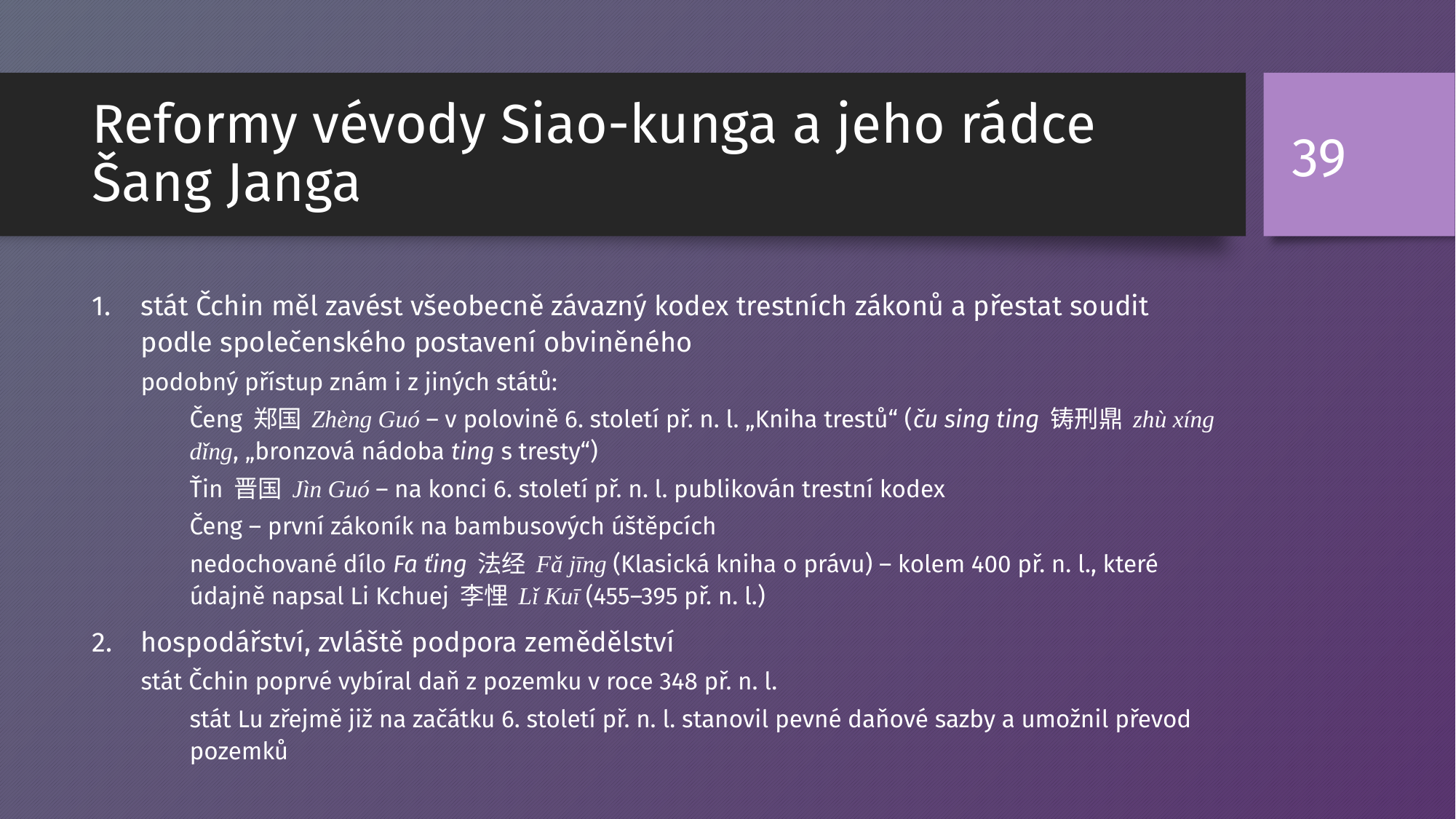

39
# Reformy vévody Siao-kunga a jeho rádce Šang Janga
stát Čchin měl zavést všeobecně závazný kodex trestních zákonů a přestat soudit podle společenského postavení obviněného
podobný přístup znám i z jiných států:
Čeng 郑国 Zhèng Guó – v polovině 6. století př. n. l. „Kniha trestů“ (ču sing ting 铸刑鼎 zhù xíng dǐng, „bronzová nádoba ting s tresty“)
Ťin 晋国 Jìn Guó – na konci 6. století př. n. l. publikován trestní kodex
Čeng – první zákoník na bambusových úštěpcích
nedochované dílo Fa ťing 法经 Fǎ jīng (Klasická kniha o právu) – kolem 400 př. n. l., které údajně napsal Li Kchuej 李悝 Lǐ Kuī (455–395 př. n. l.)
hospodářství, zvláště podpora zemědělství
stát Čchin poprvé vybíral daň z pozemku v roce 348 př. n. l.
stát Lu zřejmě již na začátku 6. století př. n. l. stanovil pevné daňové sazby a umožnil převod pozemků